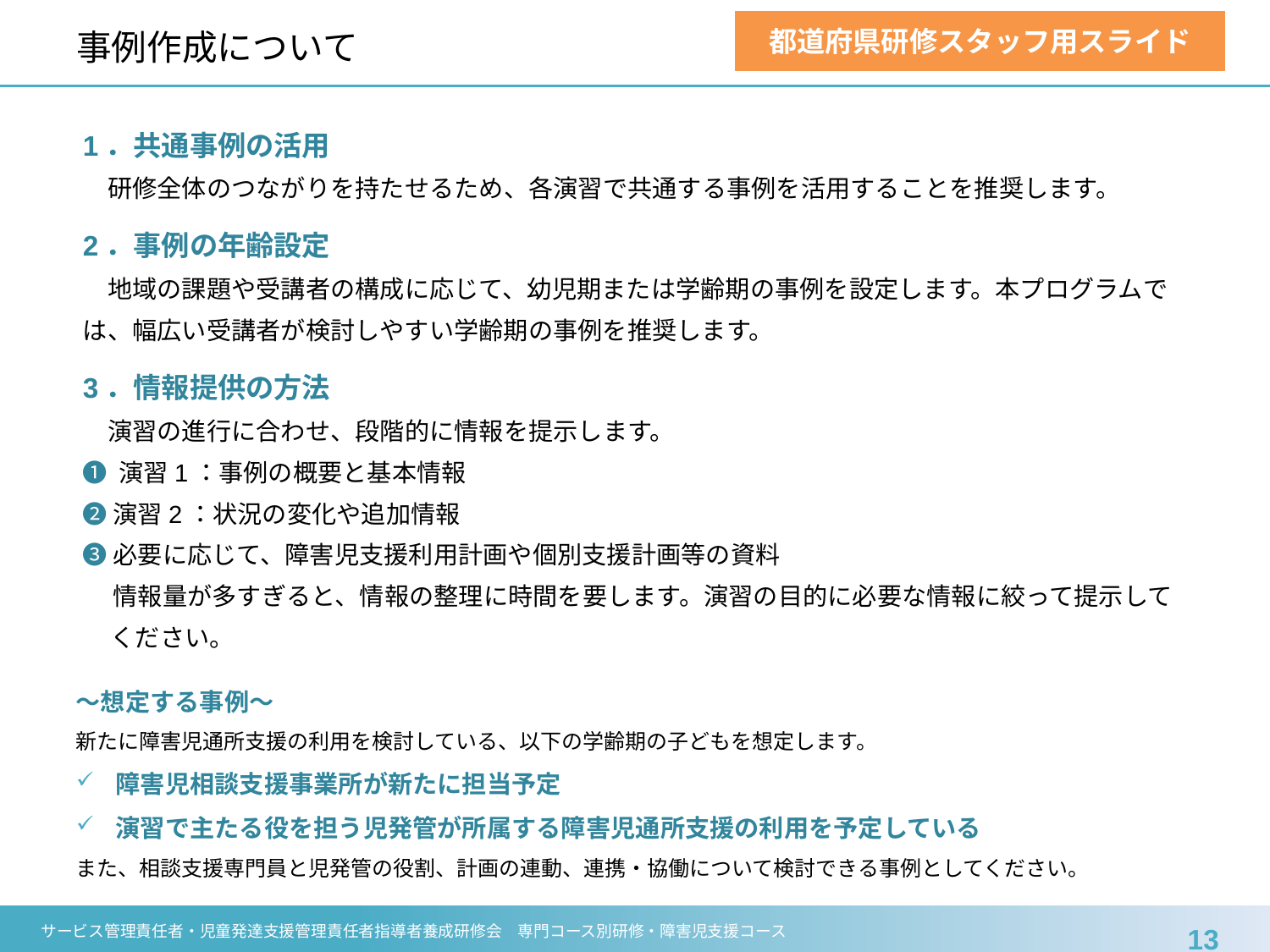

# 事例作成について
都道府県研修スタッフ用スライド
1．共通事例の活用
　研修全体のつながりを持たせるため、各演習で共通する事例を活用することを推奨します。

2．事例の年齢設定
　地域の課題や受講者の構成に応じて、幼児期または学齢期の事例を設定します。本プログラムでは、幅広い受講者が検討しやすい学齢期の事例を推奨します。

3．情報提供の方法
　演習の進行に合わせ、段階的に情報を提示します。
❶ 演習1：事例の概要と基本情報
❷ 演習2：状況の変化や追加情報
❸ 必要に応じて、障害児支援利用計画や個別支援計画等の資料
　 情報量が多すぎると、情報の整理に時間を要します。演習の目的に必要な情報に絞って提示して
    ください。

〜想定する事例〜
新たに障害児通所支援の利用を検討している、以下の学齢期の子どもを想定します。
障害児相談支援事業所が新たに担当予定
演習で主たる役を担う児発管が所属する障害児通所支援の利用を予定している
また、相談支援専門員と児発管の役割、計画の連動、連携・協働について検討できる事例としてください。